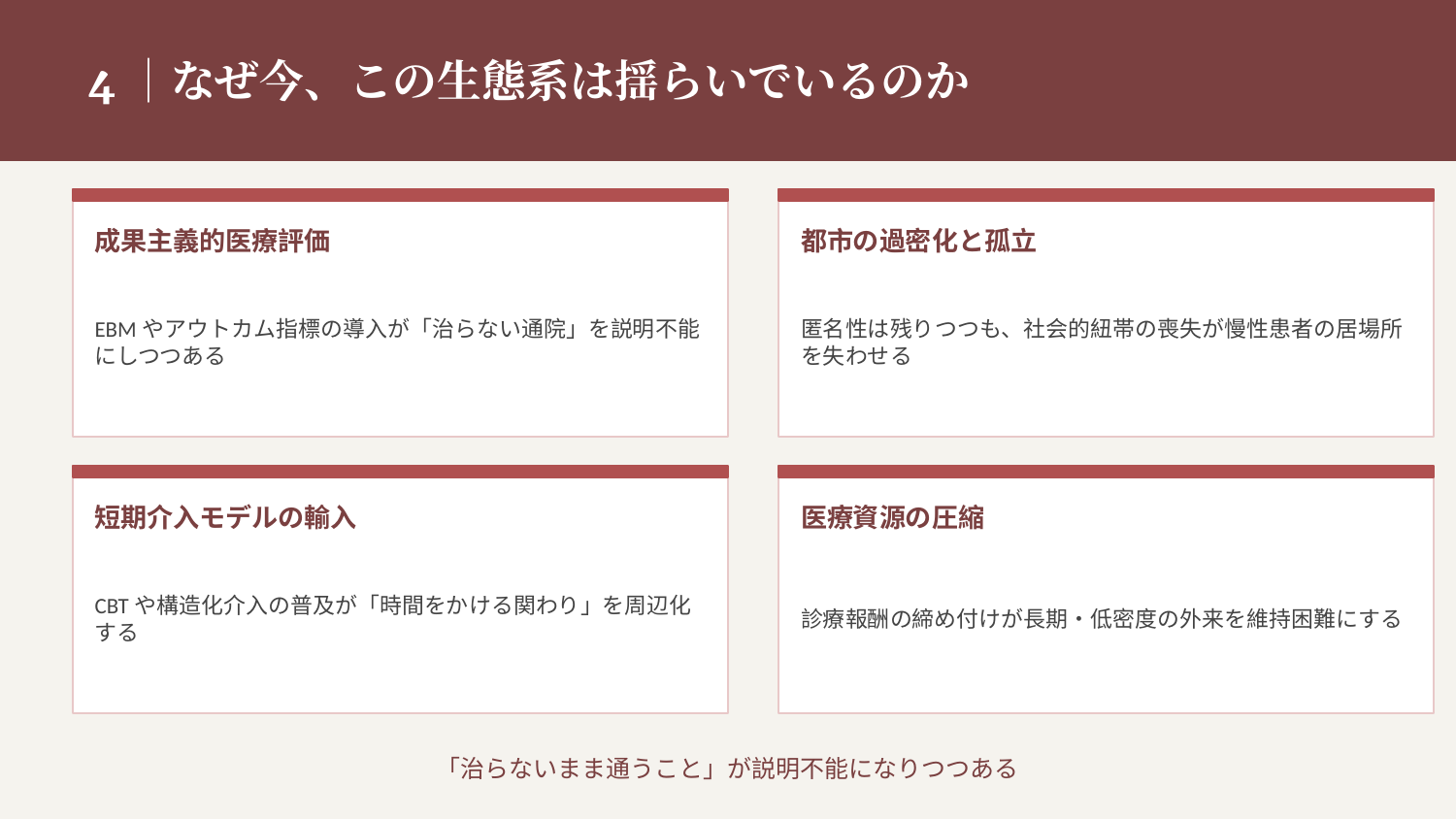

4｜なぜ今、この生態系は揺らいでいるのか

成果主義的医療評価
都市の過密化と孤立
EBMやアウトカム指標の導入が「治らない通院」を説明不能にしつつある
匿名性は残りつつも、社会的紐帯の喪失が慢性患者の居場所を失わせる

短期介入モデルの輸入
医療資源の圧縮
CBTや構造化介入の普及が「時間をかける関わり」を周辺化する
診療報酬の締め付けが長期・低密度の外来を維持困難にする
「治らないまま通うこと」が説明不能になりつつある